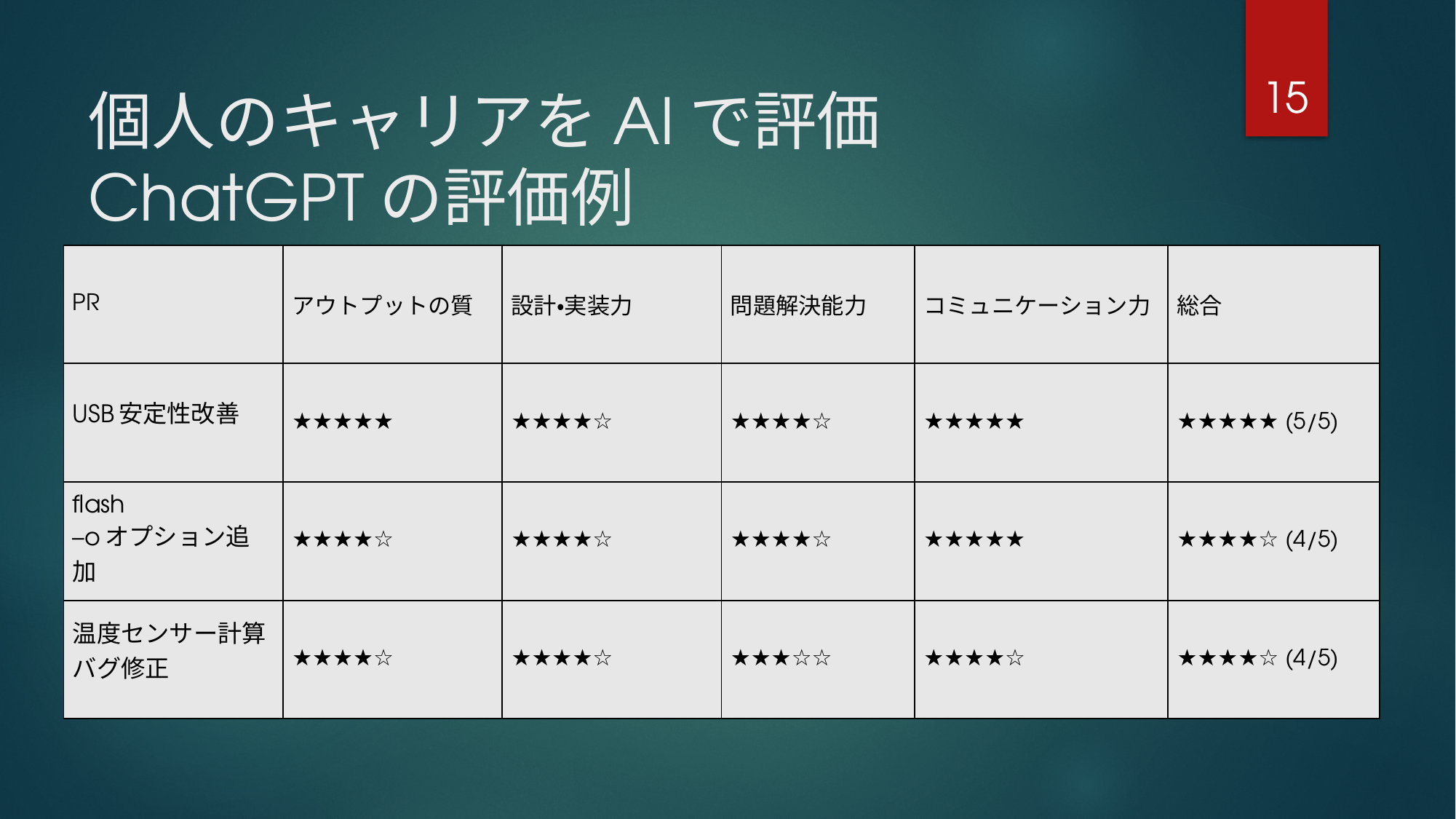

15
# 個人のキャリアをAIで評価 ChatGPTの評価例
| PR | アウトプットの質 | 設計・実装力 | 問題解決能力 | コミュニケーション力 | 総合 |
| --- | --- | --- | --- | --- | --- |
| USB安定性改善 | ★★★★★ | ★★★★☆ | ★★★★☆ | ★★★★★ | ★★★★★ (5/5) |
| flash –oオプション追加 | ★★★★☆ | ★★★★☆ | ★★★★☆ | ★★★★★ | ★★★★☆ (4/5) |
| 温度センサー計算バグ修正 | ★★★★☆ | ★★★★☆ | ★★★☆☆ | ★★★★☆ | ★★★★☆ (4/5) |